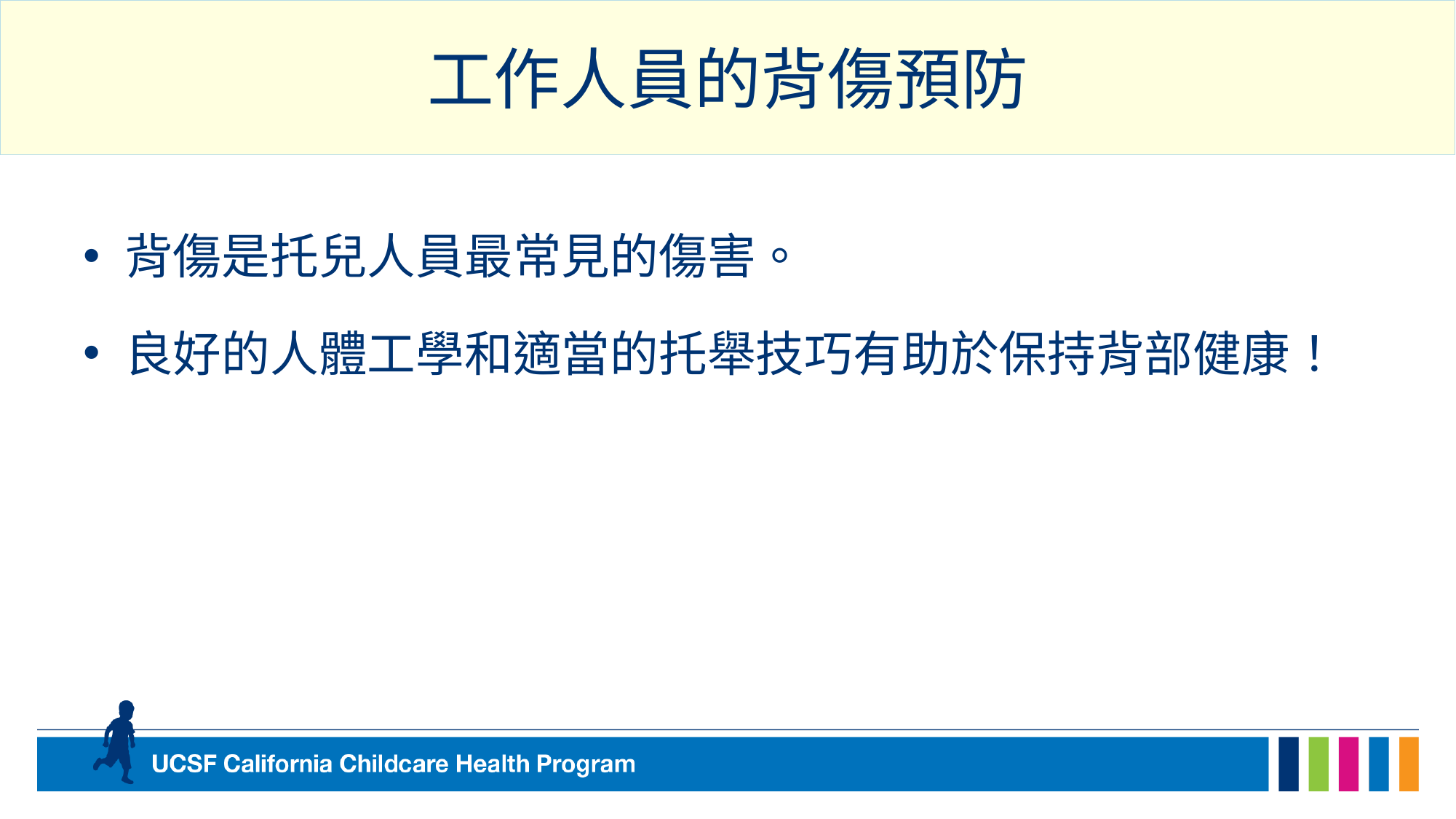

# 工作人員的背傷預防
背傷是托兒人員最常見的傷害。
良好的人體工學和適當的托舉技巧有助於保持背部健康！